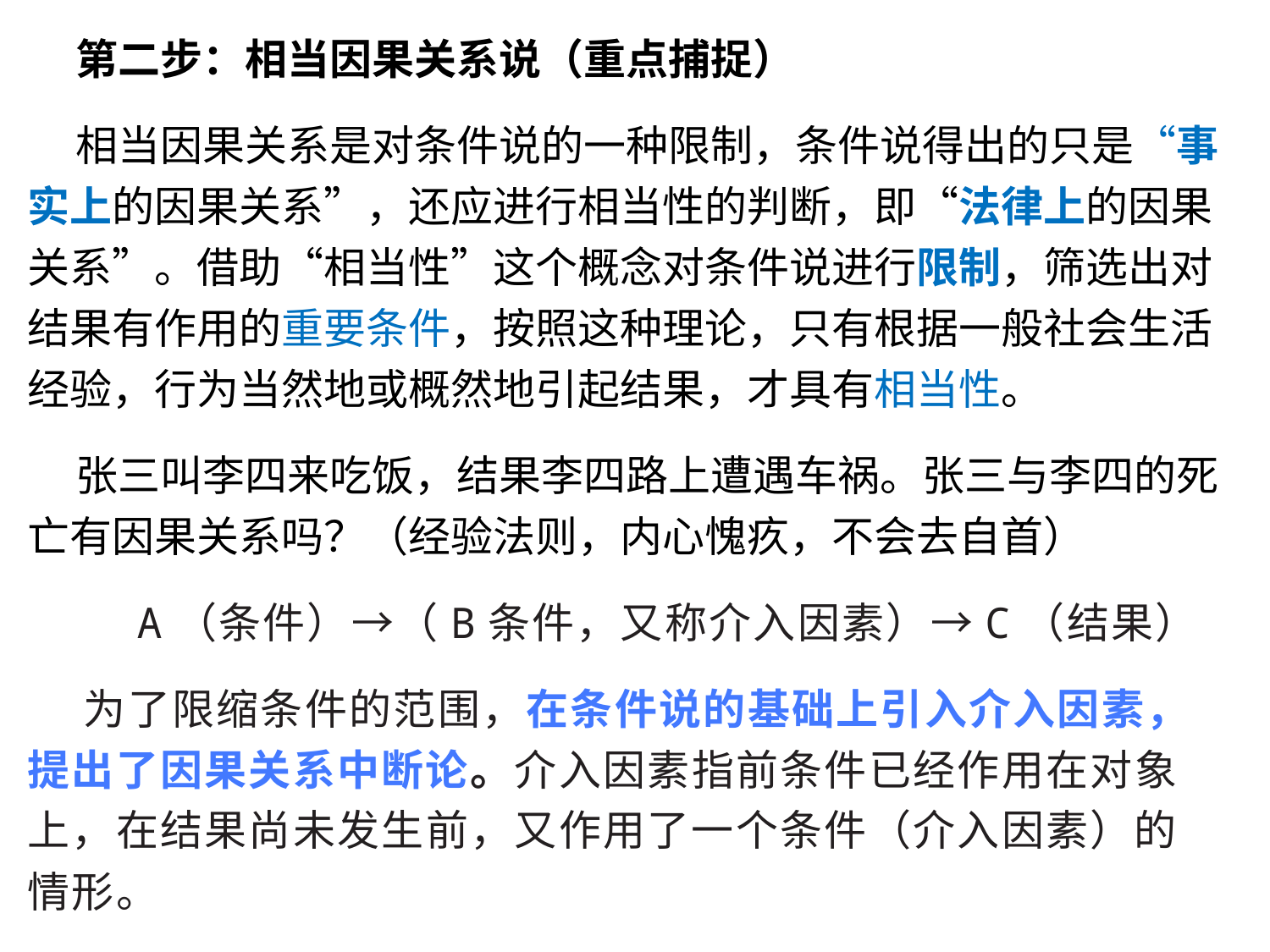

第二步：相当因果关系说（重点捕捉）

    相当因果关系是对条件说的一种限制，条件说得出的只是“事实上的因果关系”，还应进行相当性的判断，即“法律上的因果关系”。借助“相当性”这个概念对条件说进行限制，筛选出对结果有作用的重要条件，按照这种理论，只有根据一般社会生活经验，行为当然地或概然地引起结果，才具有相当性。

    张三叫李四来吃饭，结果李四路上遭遇车祸。张三与李四的死亡有因果关系吗？（经验法则，内心愧疚，不会去自首）

    A（条件）→（B条件，又称介入因素）→C（结果）

    为了限缩条件的范围，在条件说的基础上引入介入因素，提出了因果关系中断论。介入因素指前条件已经作用在对象上，在结果尚未发生前，又作用了一个条件（介入因素）的情形。